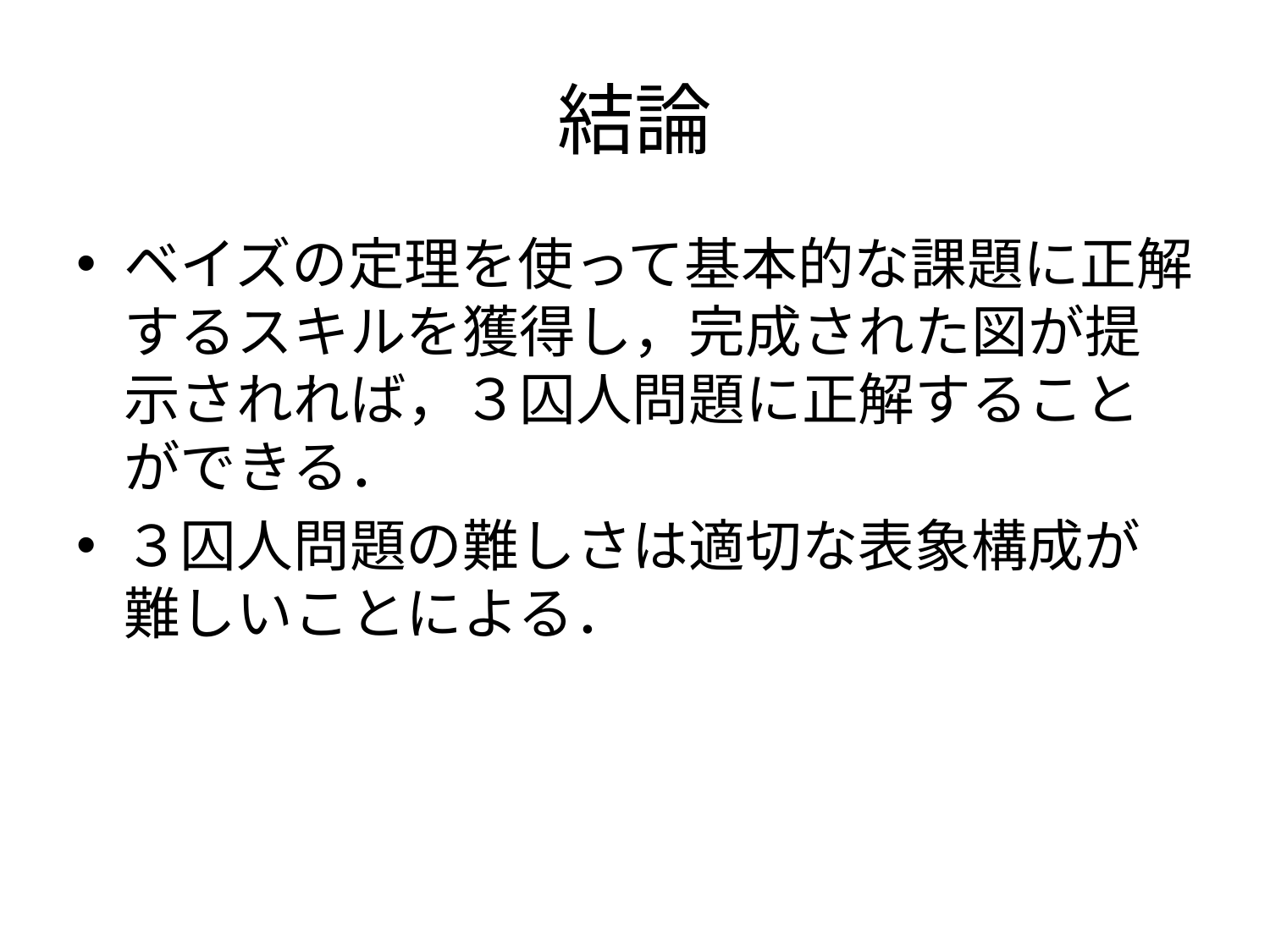

# 結論
ベイズの定理を使って基本的な課題に正解するスキルを獲得し，完成された図が提示されれば，３囚人問題に正解することができる．
３囚人問題の難しさは適切な表象構成が難しいことによる．